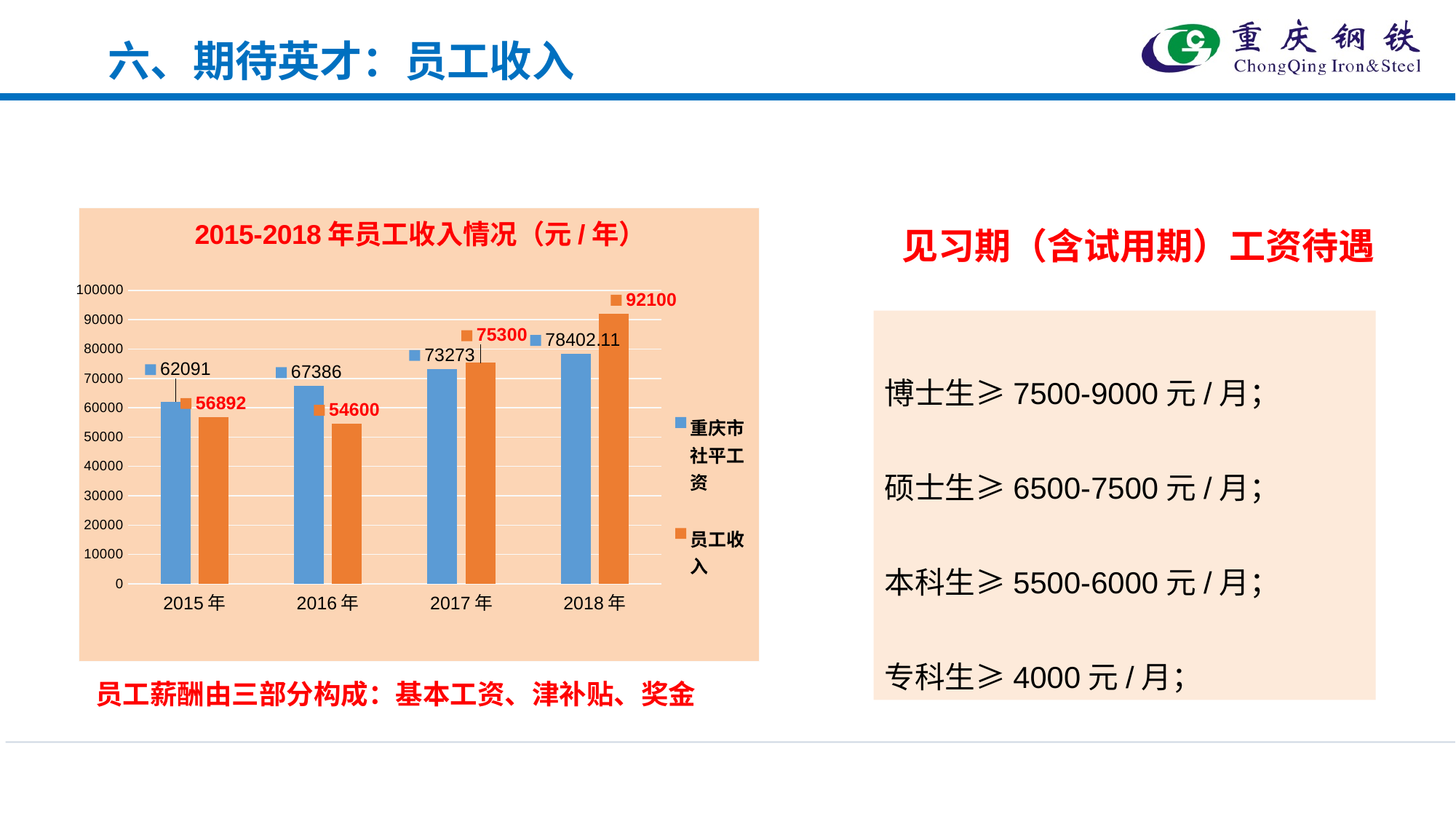

六、期待英才：员工收入

### Chart: 2015-2018年员工收入情况（元/年）

| Category | 重庆市社平工资 | 员工收入 |
|---|---|---|
| 2015年 | 62091.0 | 56892.0 |
| 2016年 | 67386.0 | 54600.0 |
| 2017年 | 73273.0 | 75300.0 |
| 2018年 | 78402.11 | 92100.0 |
见习期（含试用期）工资待遇
博士生≥7500-9000元/月；
硕士生≥6500-7500元/月；
本科生≥5500-6000元/月；
专科生≥4000元/月；
员工薪酬由三部分构成：基本工资、津补贴、奖金